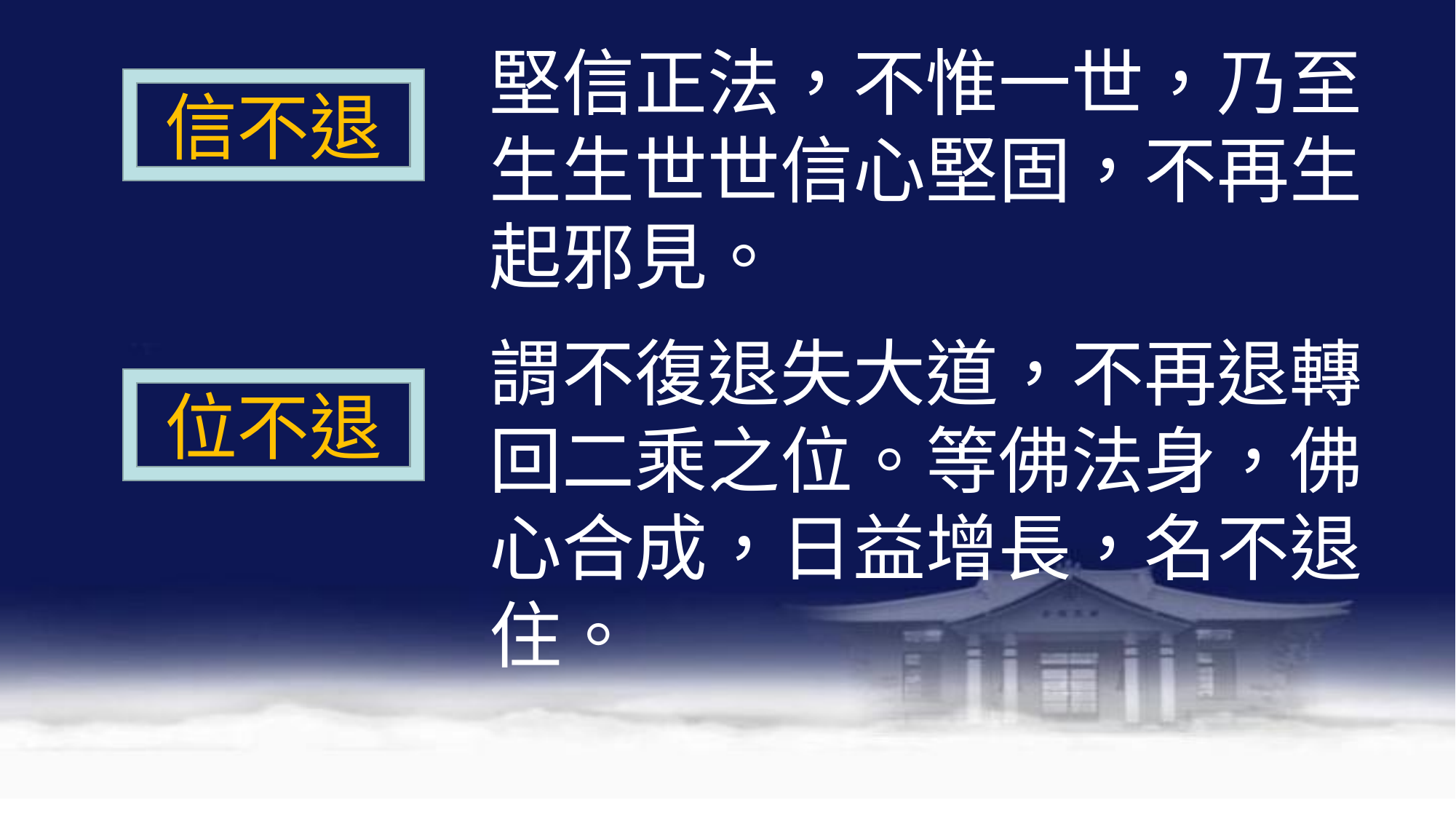

堅信正法，不惟一世，乃至生生世世信心堅固，不再生起邪見。
信不退
謂不復退失大道，不再退轉回二乘之位。等佛法身，佛心合成，日益增長，名不退住。
位不退